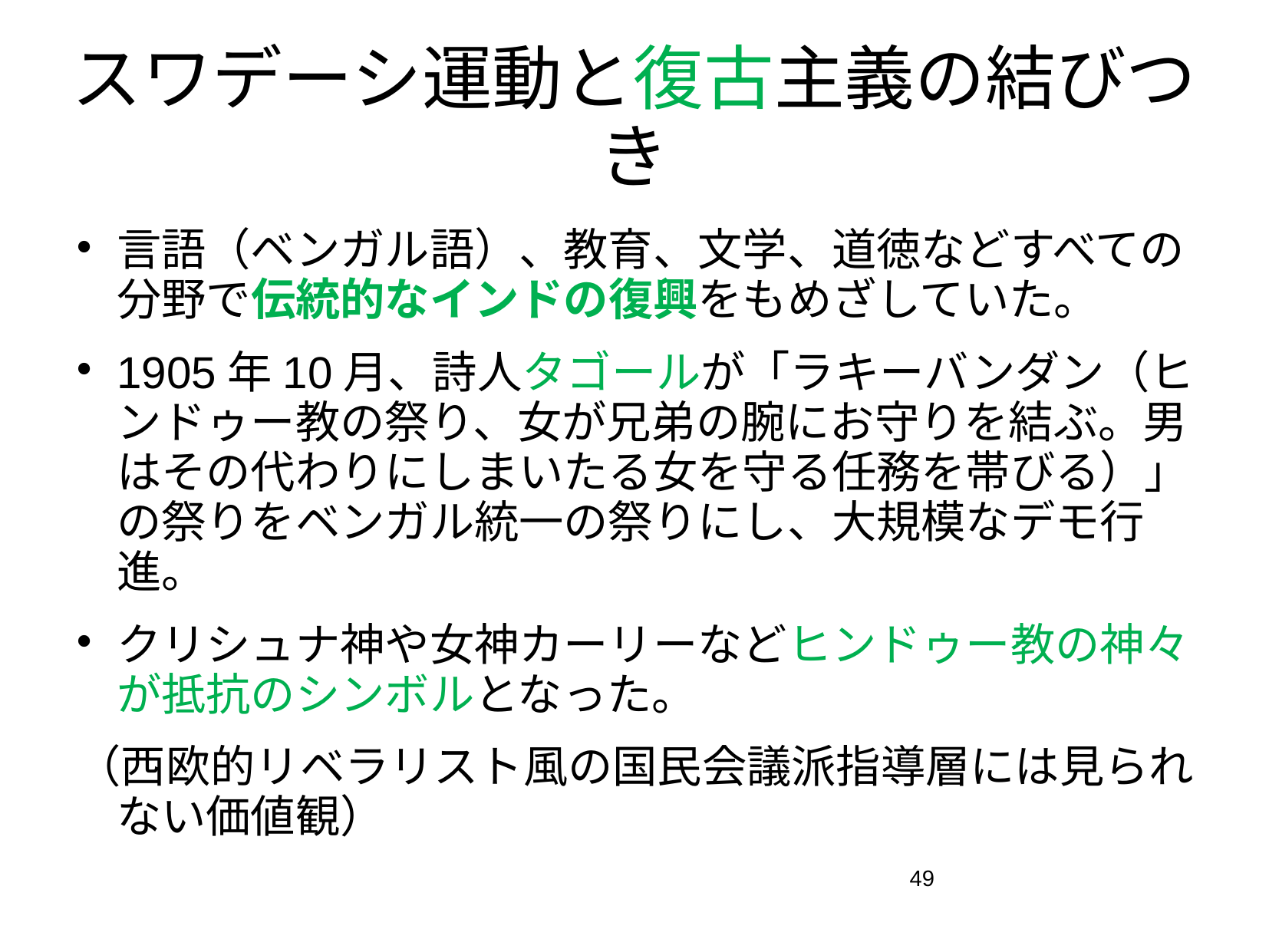

# スワデーシ運動と復古主義の結びつき
言語（ベンガル語）、教育、文学、道徳などすべての分野で伝統的なインドの復興をもめざしていた。
1905年10月、詩人タゴールが「ラキーバンダン（ヒンドゥー教の祭り、女が兄弟の腕にお守りを結ぶ。男はその代わりにしまいたる女を守る任務を帯びる）」の祭りをベンガル統一の祭りにし、大規模なデモ行進。
クリシュナ神や女神カーリーなどヒンドゥー教の神々が抵抗のシンボルとなった。
（西欧的リベラリスト風の国民会議派指導層には見られない価値観）
49